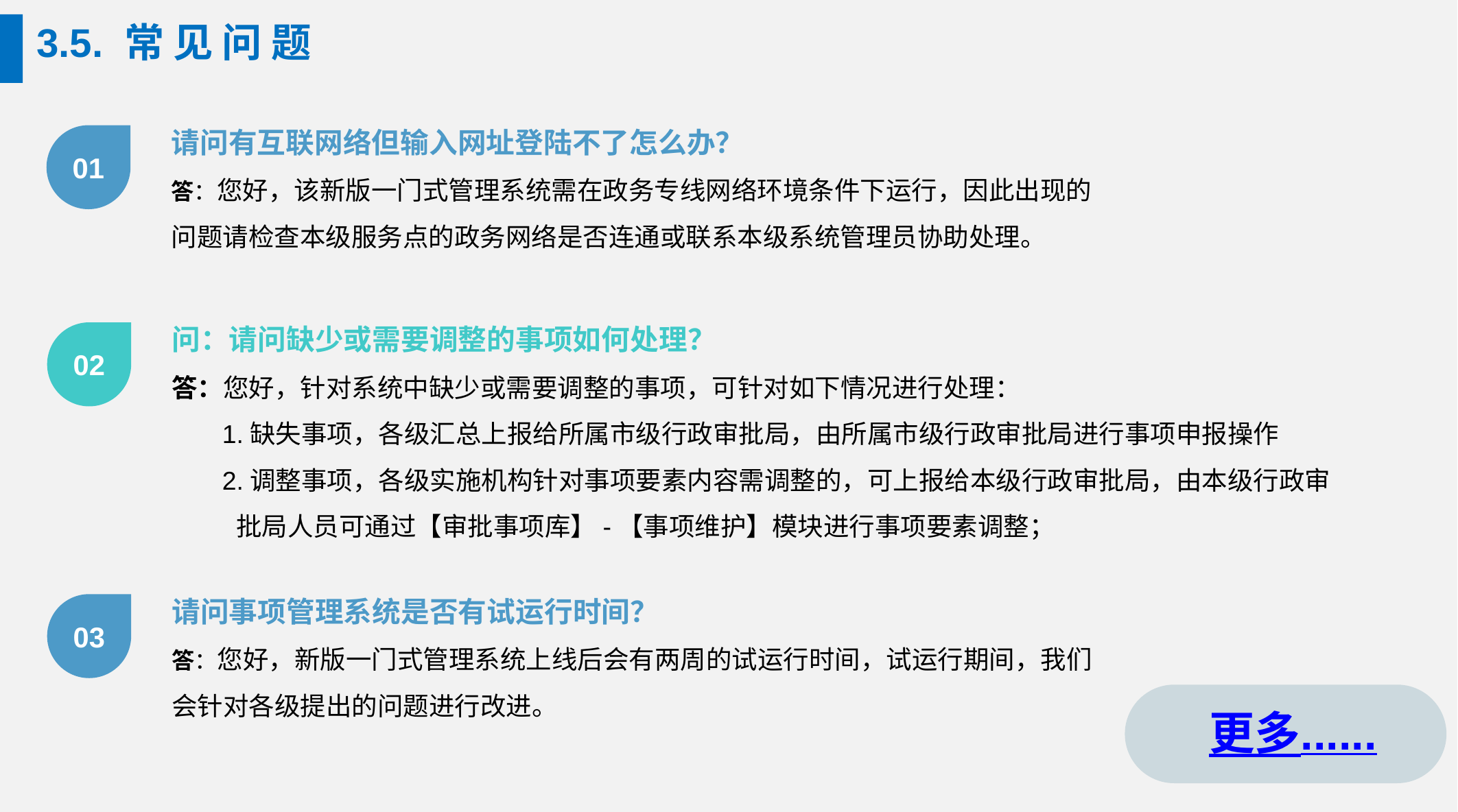

3.5. 常 见 问 题
请问有互联网络但输入网址登陆不了怎么办？
答：您好，该新版一门式管理系统需在政务专线网络环境条件下运行，因此出现的问题请检查本级服务点的政务网络是否连通或联系本级系统管理员协助处理。
01
问：请问缺少或需要调整的事项如何处理？
答：您好，针对系统中缺少或需要调整的事项，可针对如下情况进行处理：
       1.缺失事项，各级汇总上报给所属市级行政审批局，由所属市级行政审批局进行事项申报操作
       2.调整事项，各级实施机构针对事项要素内容需调整的，可上报给本级行政审批局，由本级行政审
          批局人员可通过【审批事项库】-【事项维护】模块进行事项要素调整；
02
请问事项管理系统是否有试运行时间？
答：您好，新版一门式管理系统上线后会有两周的试运行时间，试运行期间，我们会针对各级提出的问题进行改进。
03

更多......